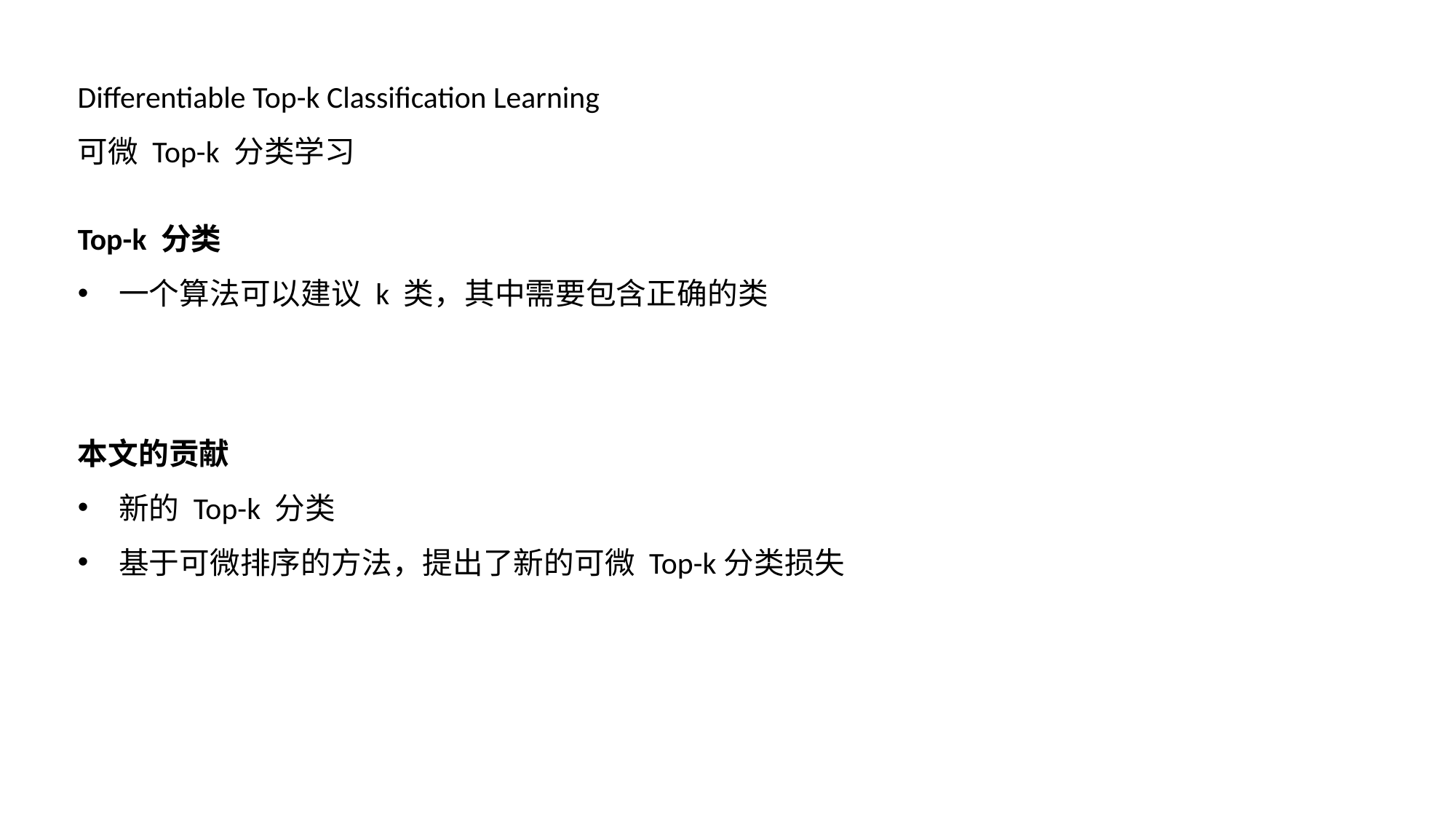

Differentiable Top-k Classification Learning
可微 Top-k 分类学习
Top-k 分类
一个算法可以建议 k 类，其中需要包含正确的类
本文的贡献
新的 Top-k 分类
基于可微排序的方法，提出了新的可微 Top-k分类损失
25